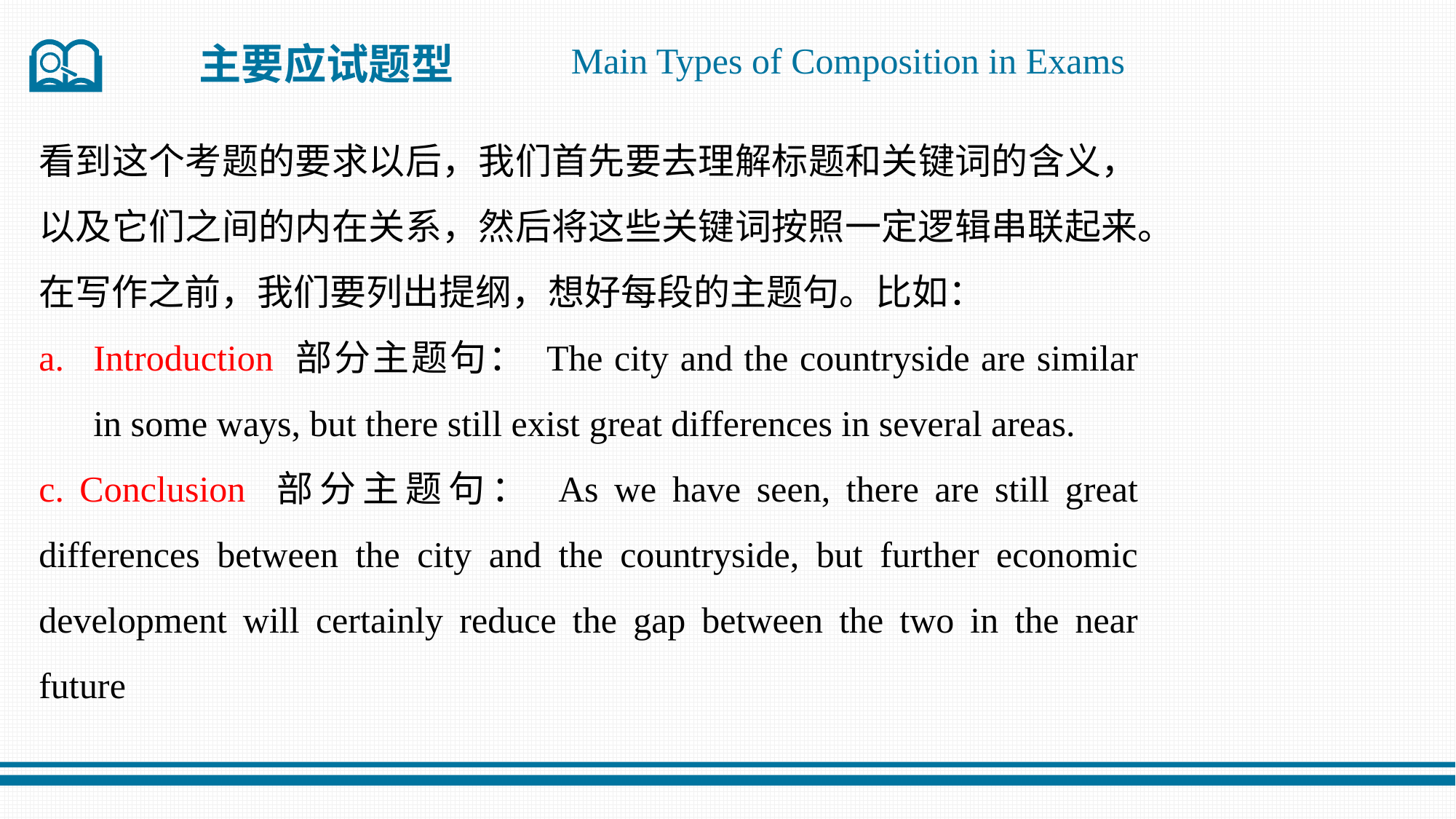

主要应试题型
Main Types of Composition in Exams
看到这个考题的要求以后，我们首先要去理解标题和关键词的含义，以及它们之间的内在关系，然后将这些关键词按照一定逻辑串联起来。在写作之前，我们要列出提纲，想好每段的主题句。比如：
Introduction 部分主题句： The city and the countryside are similar in some ways, but there still exist great differences in several areas.
c. Conclusion 部分主题句： As we have seen, there are still great differences between the city and the countryside, but further economic development will certainly reduce the gap between the two in the near future